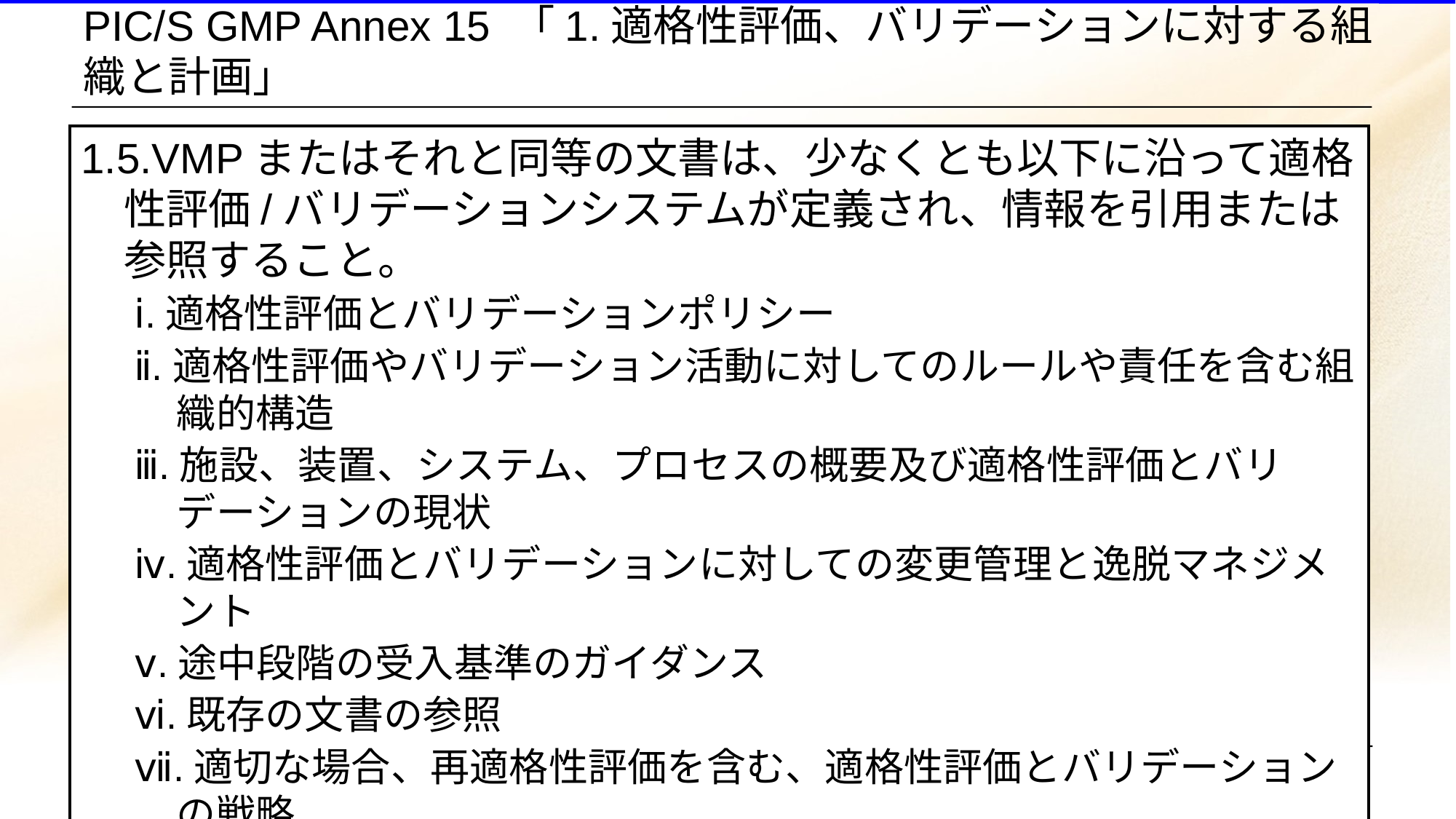

# PIC/S GMP Annex 15 「1.適格性評価、バリデーションに対する組織と計画」
1.5.VMPまたはそれと同等の文書は、少なくとも以下に沿って適格性評価/バリデーションシステムが定義され、情報を引用または参照すること。
ⅰ.適格性評価とバリデーションポリシー
ⅱ.適格性評価やバリデーション活動に対してのルールや責任を含む組織的構造
ⅲ.施設、装置、システム、プロセスの概要及び適格性評価とバリデーションの現状
ⅳ.適格性評価とバリデーションに対しての変更管理と逸脱マネジメント
ⅴ.途中段階の受入基準のガイダンス
ⅵ.既存の文書の参照
ⅶ.適切な場合、再適格性評価を含む、適格性評価とバリデーションの戦略